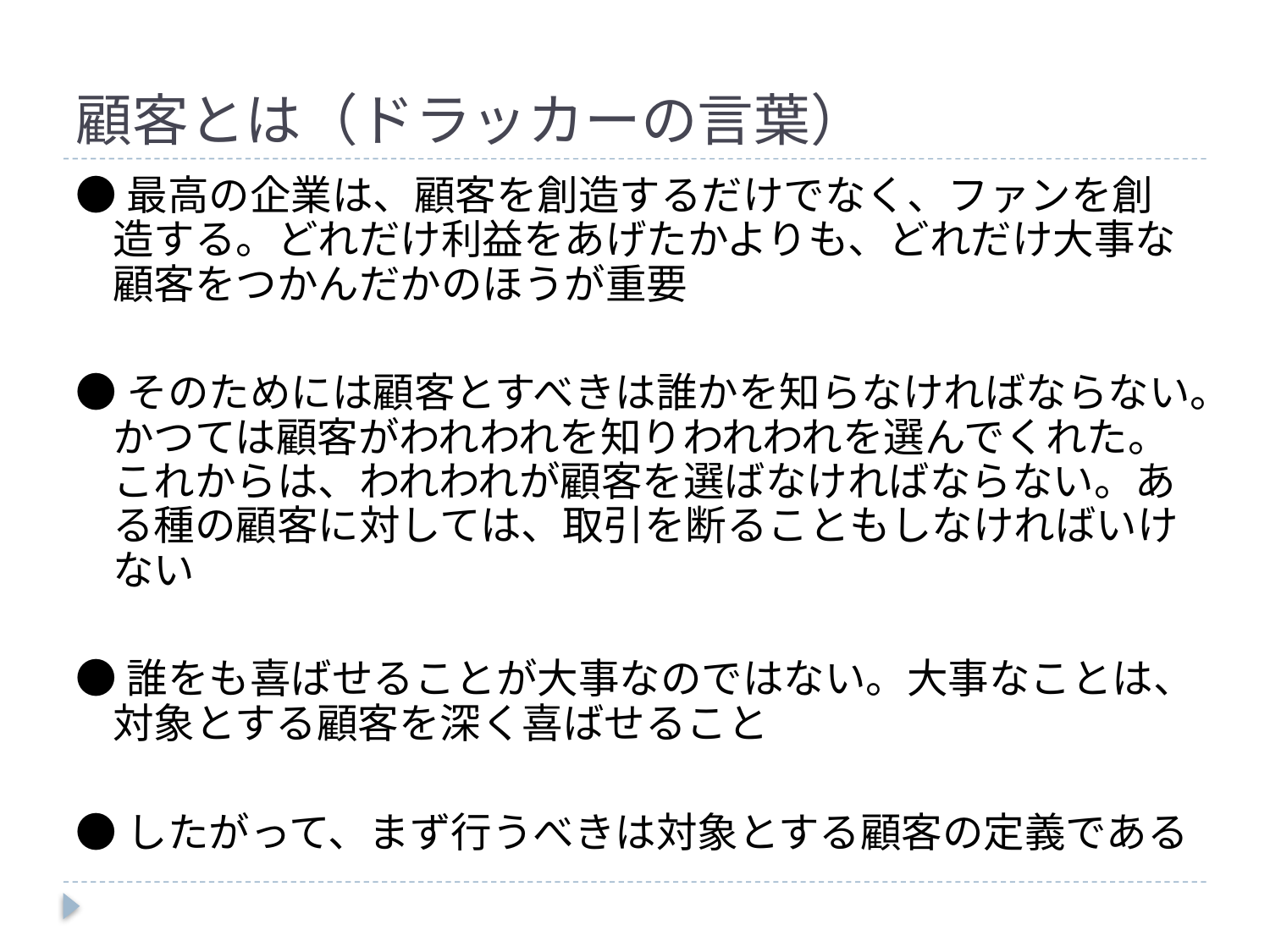

# 顧客とは（ドラッカーの言葉）
●最高の企業は、顧客を創造するだけでなく、ファンを創造する。どれだけ利益をあげたかよりも、どれだけ大事な顧客をつかんだかのほうが重要

●そのためには顧客とすべきは誰かを知らなければならない。かつては顧客がわれわれを知りわれわれを選んでくれた。これからは、われわれが顧客を選ばなければならない。ある種の顧客に対しては、取引を断ることもしなければいけない

●誰をも喜ばせることが大事なのではない。大事なことは、対象とする顧客を深く喜ばせること

●したがって、まず行うべきは対象とする顧客の定義である